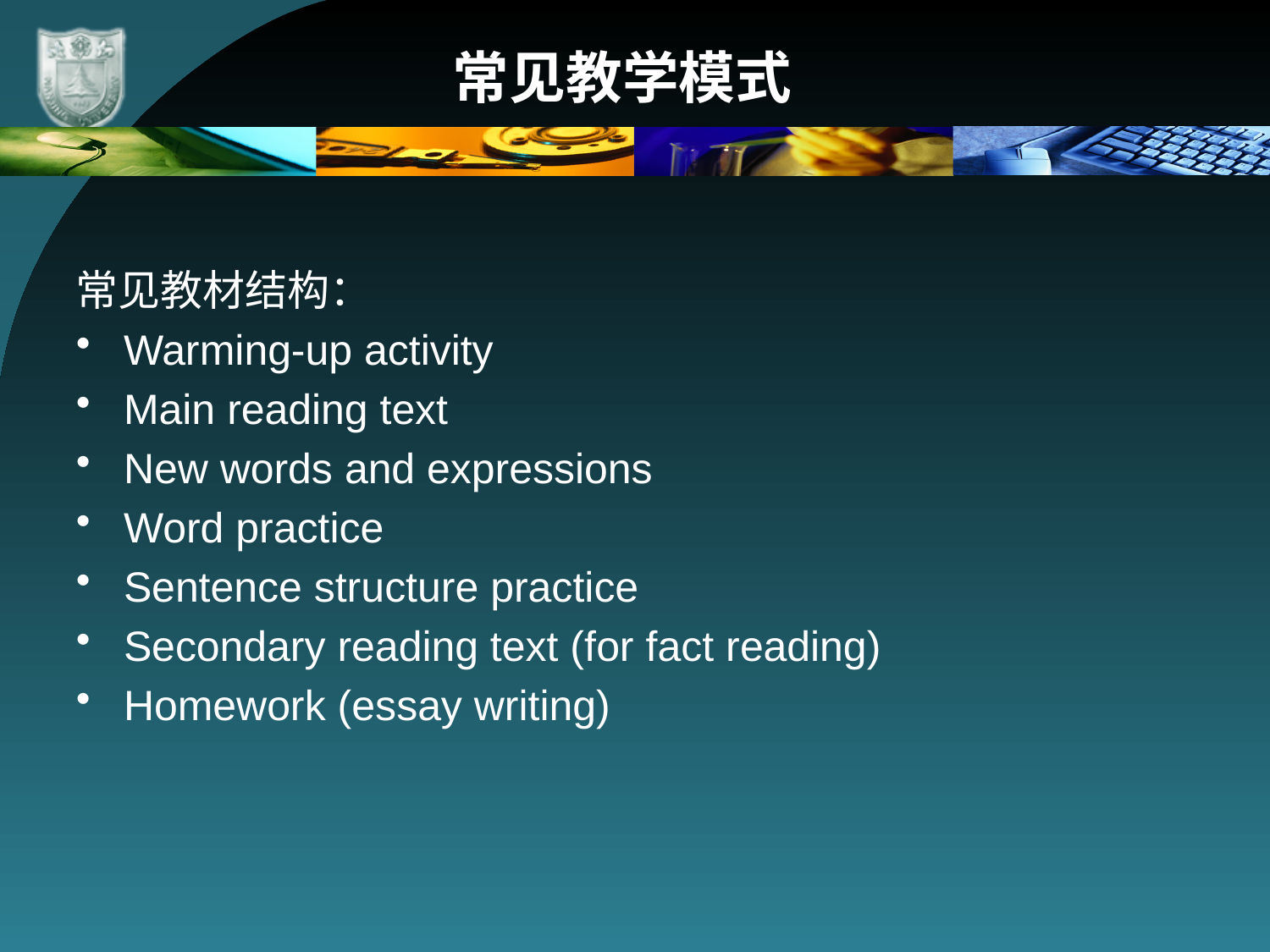

常见教学模式
常见教材结构：
Warming-up activity
Main reading text
New words and expressions
Word practice
Sentence structure practice
Secondary reading text (for fact reading)
Homework (essay writing)